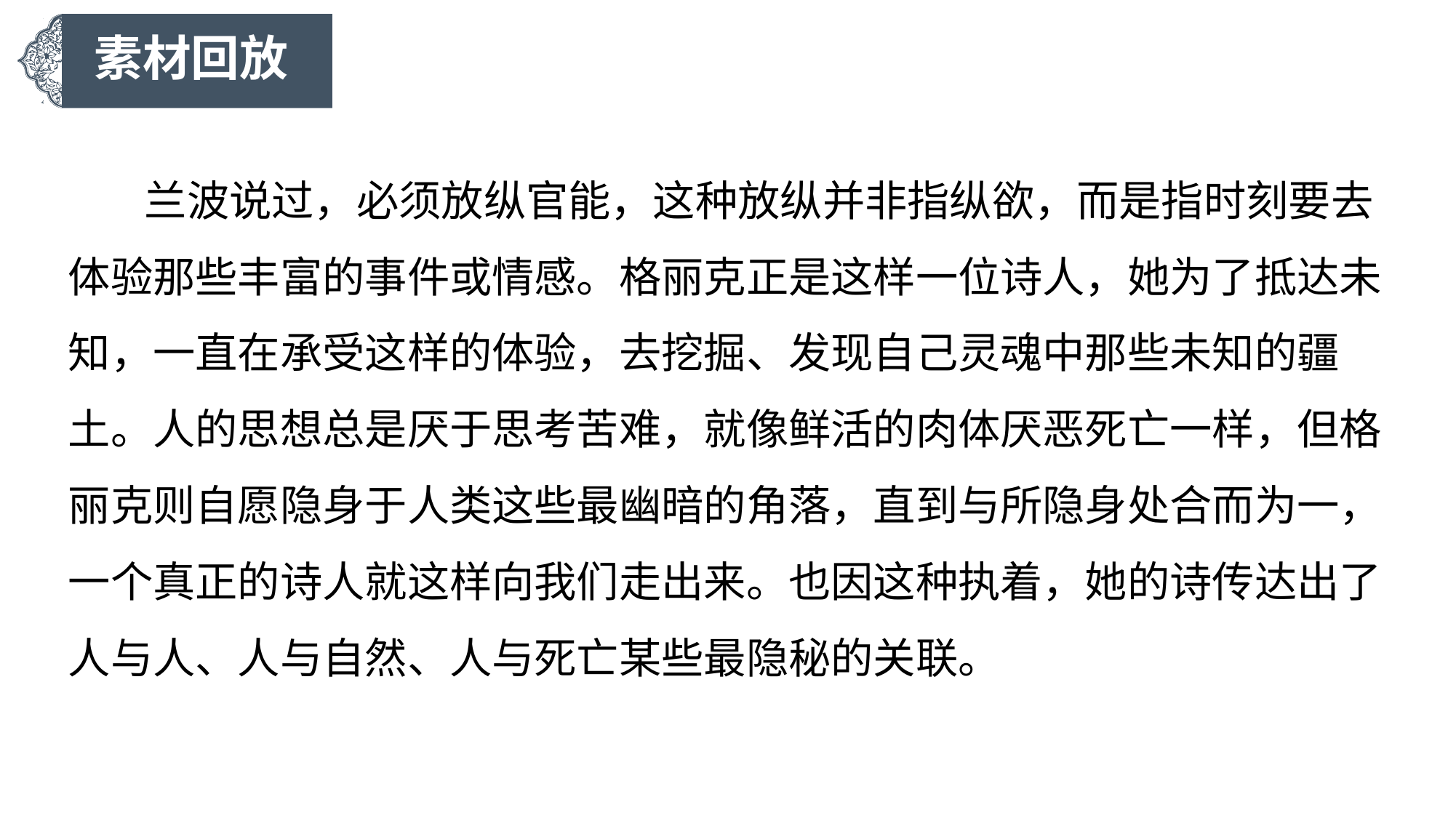

素材回放
       兰波说过，必须放纵官能，这种放纵并非指纵欲，而是指时刻要去体验那些丰富的事件或情感。格丽克正是这样一位诗人，她为了抵达未知，一直在承受这样的体验，去挖掘、发现自己灵魂中那些未知的疆土。人的思想总是厌于思考苦难，就像鲜活的肉体厌恶死亡一样，但格丽克则自愿隐身于人类这些最幽暗的角落，直到与所隐身处合而为一，一个真正的诗人就这样向我们走出来。也因这种执着，她的诗传达出了人与人、人与自然、人与死亡某些最隐秘的关联。